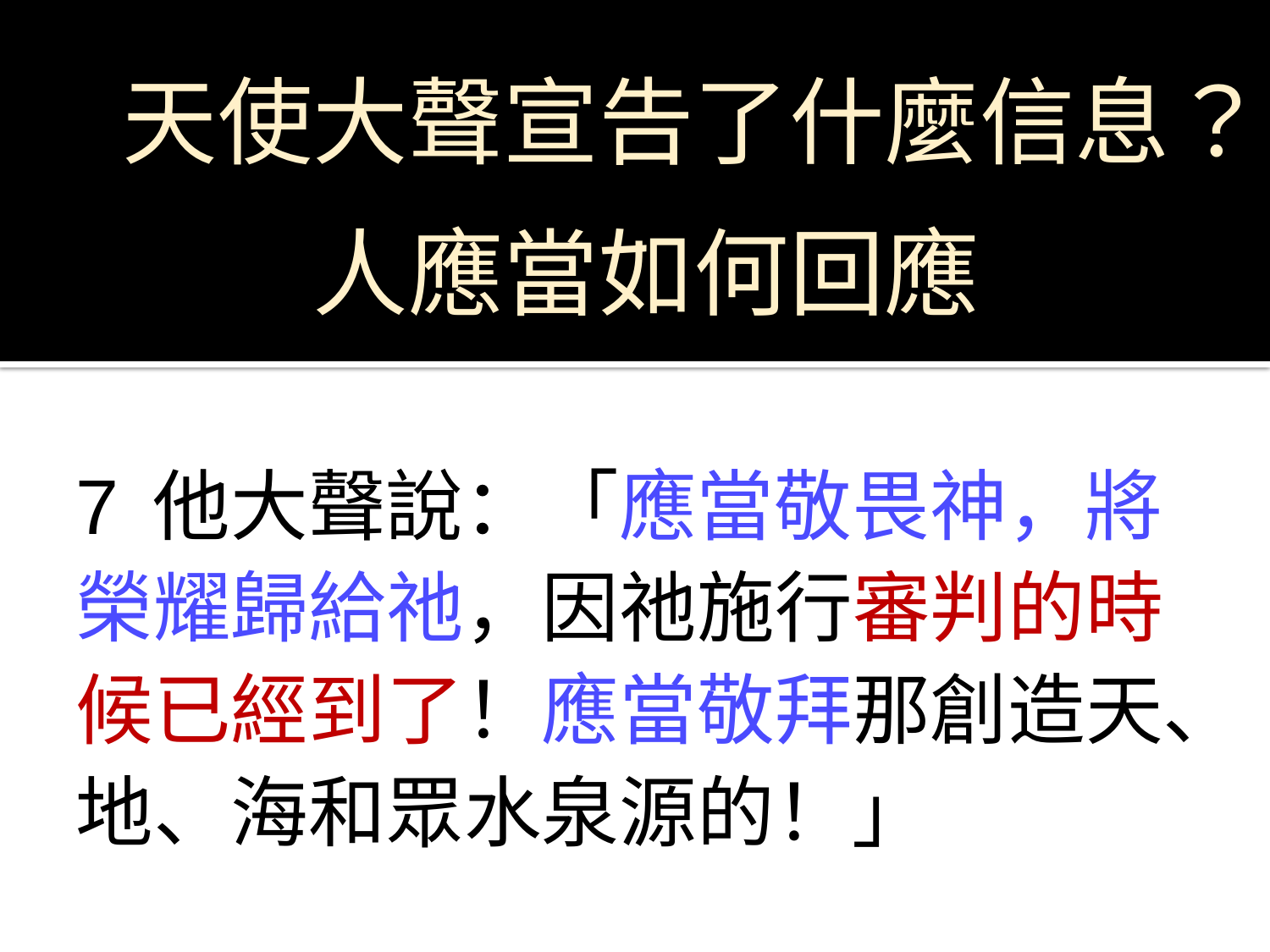

# 天使大聲宣告了什麼信息？人應當如何回應
7 他大聲說：「應當敬畏神，將榮耀歸給祂，因祂施行審判的時候已經到了！應當敬拜那創造天、地、海和眾水泉源的！」